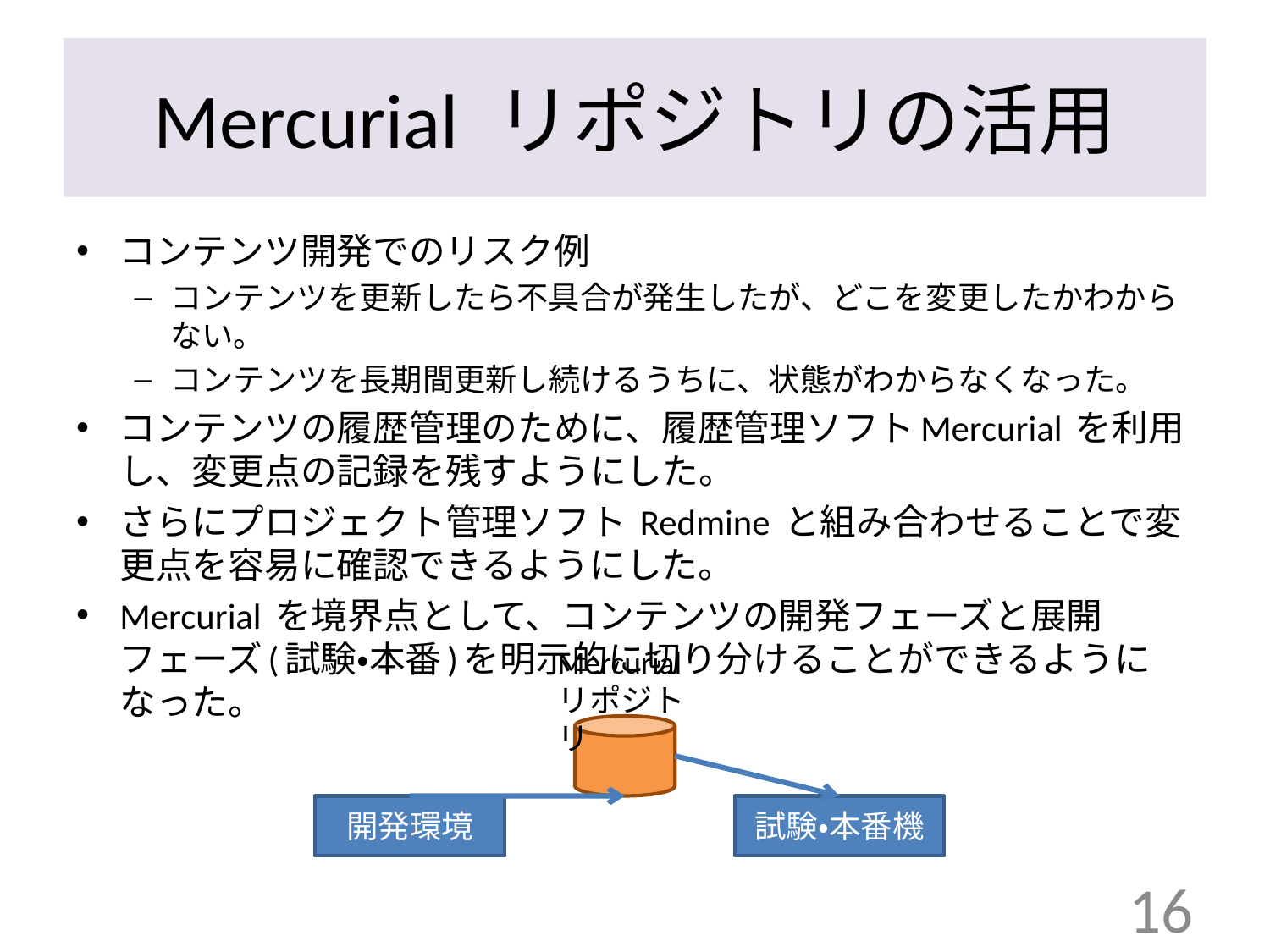

# Mercurial リポジトリの活用
コンテンツ開発でのリスク例
コンテンツを更新したら不具合が発生したが、どこを変更したかわからない。
コンテンツを長期間更新し続けるうちに、状態がわからなくなった。
コンテンツの履歴管理のために、履歴管理ソフトMercurial を利用し、変更点の記録を残すようにした。
さらにプロジェクト管理ソフト Redmine と組み合わせることで変更点を容易に確認できるようにした。
Mercurial を境界点として、コンテンツの開発フェーズと展開フェーズ(試験・本番)を明示的に切り分けることができるようになった。
Mercurial
リポジトリ

開発環境
試験・本番機
16